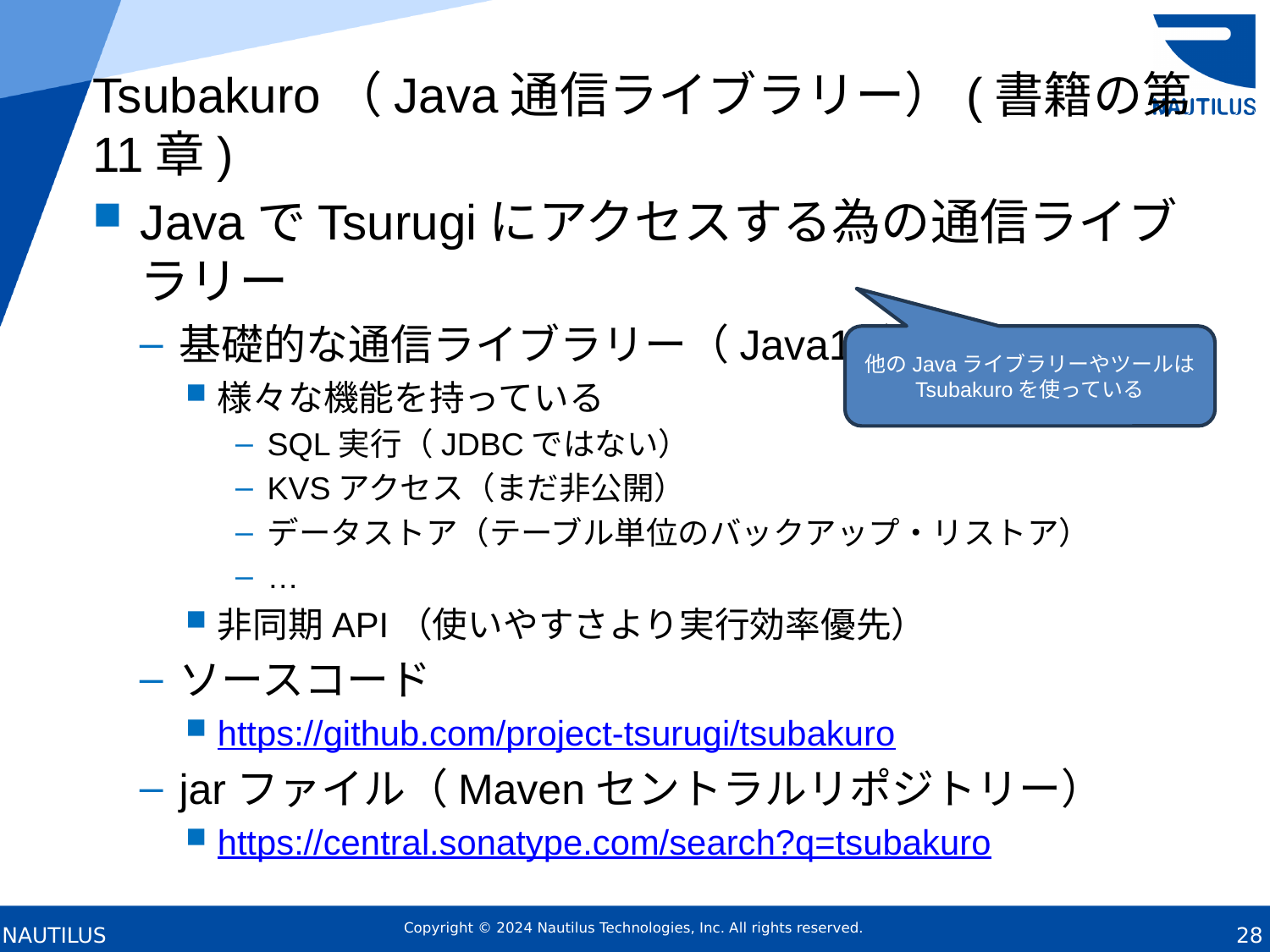

# Tsubakuro（Java通信ライブラリー）(書籍の第11章)
JavaでTsurugiにアクセスする為の通信ライブラリー
基礎的な通信ライブラリー（Java11）
様々な機能を持っている
SQL実行（JDBCではない）
KVSアクセス（まだ非公開）
データストア（テーブル単位のバックアップ・リストア）
…
非同期API（使いやすさより実行効率優先）
ソースコード
https://github.com/project-tsurugi/tsubakuro
jarファイル（Mavenセントラルリポジトリー）
https://central.sonatype.com/search?q=tsubakuro

他のJavaライブラリーやツールは
Tsubakuroを使っている